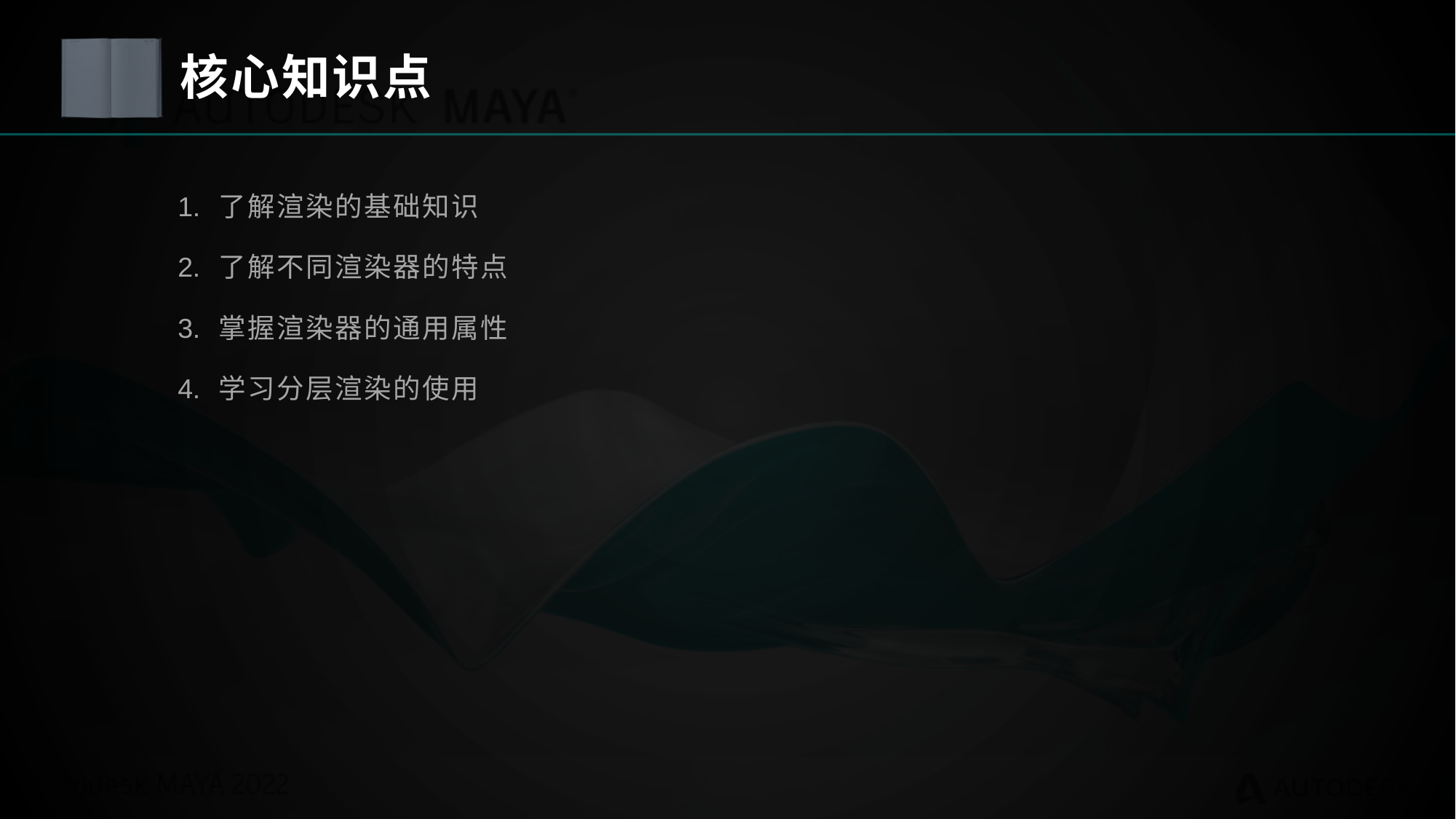

了解渲染的基础知识
了解不同渲染器的特点
掌握渲染器的通用属性
学习分层渲染的使用